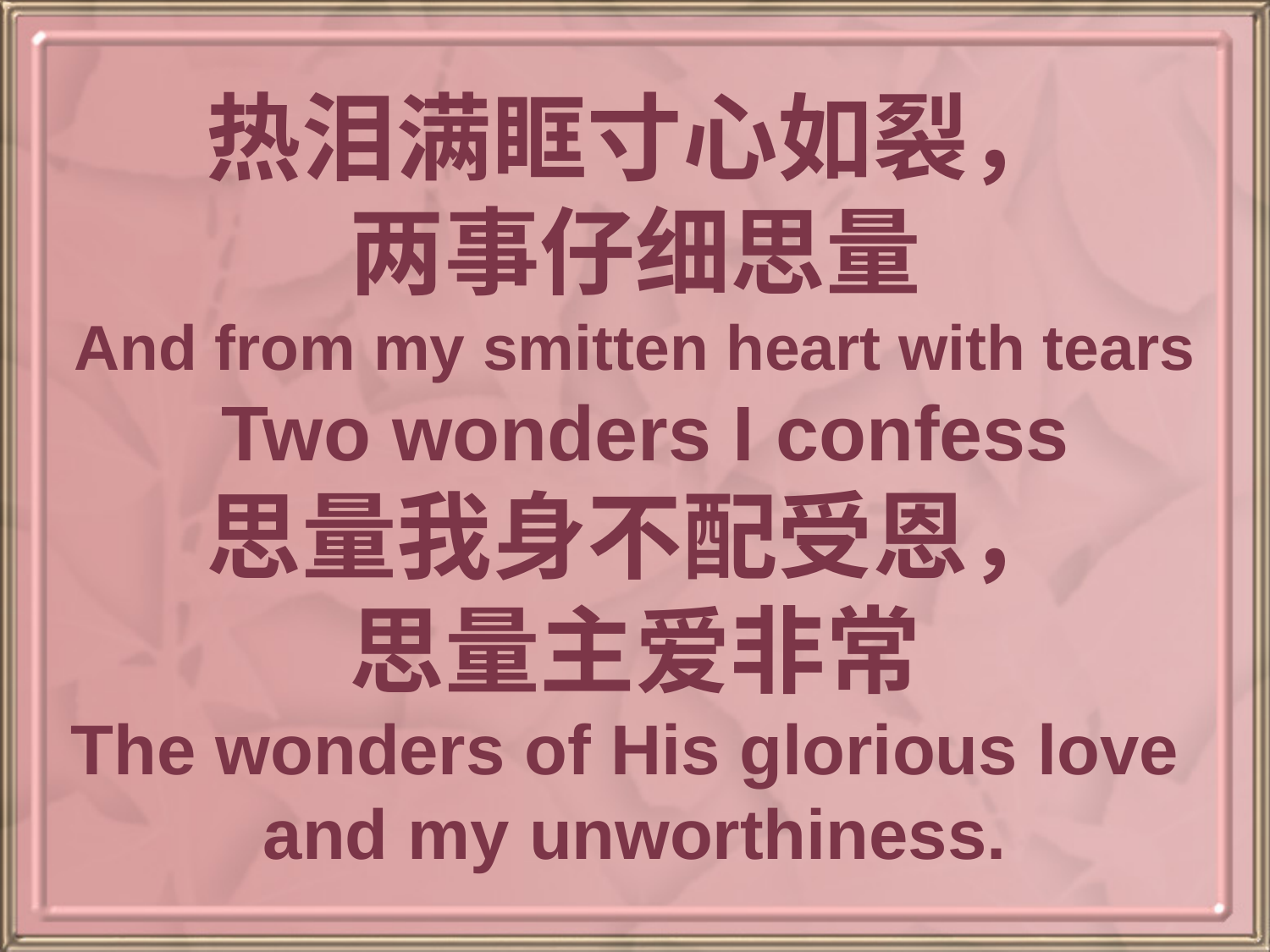

热泪满眶寸心如裂，
两事仔细思量
And from my smitten heart with tears
 Two wonders I confess
思量我身不配受恩，
思量主爱非常
The wonders of His glorious love
and my unworthiness.